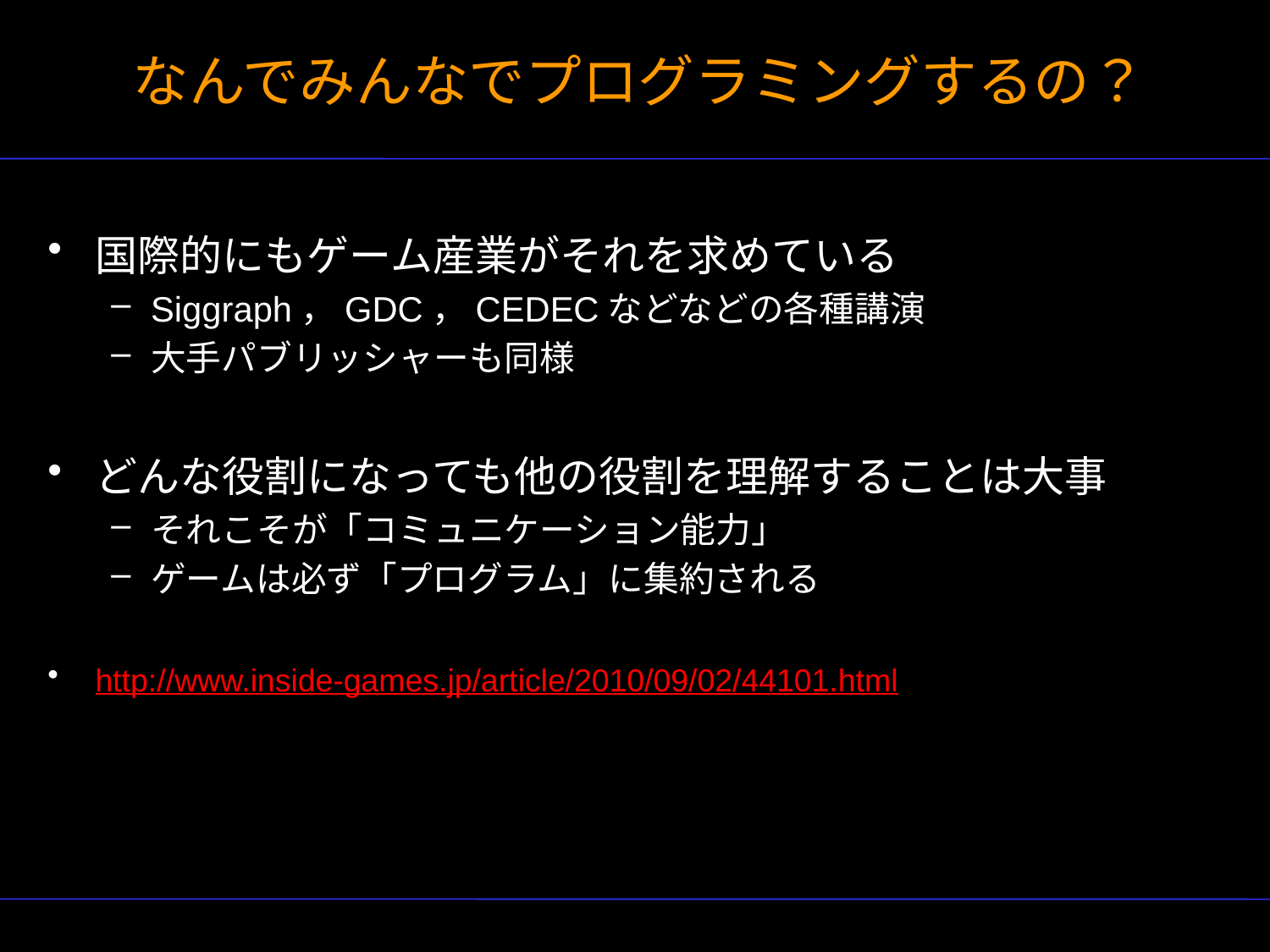

# なんでみんなでプログラミングするの？
国際的にもゲーム産業がそれを求めている
Siggraph，GDC，CEDECなどなどの各種講演
大手パブリッシャーも同様

どんな役割になっても他の役割を理解することは大事
それこそが「コミュニケーション能力」
ゲームは必ず「プログラム」に集約される

http://www.inside-games.jp/article/2010/09/02/44101.html